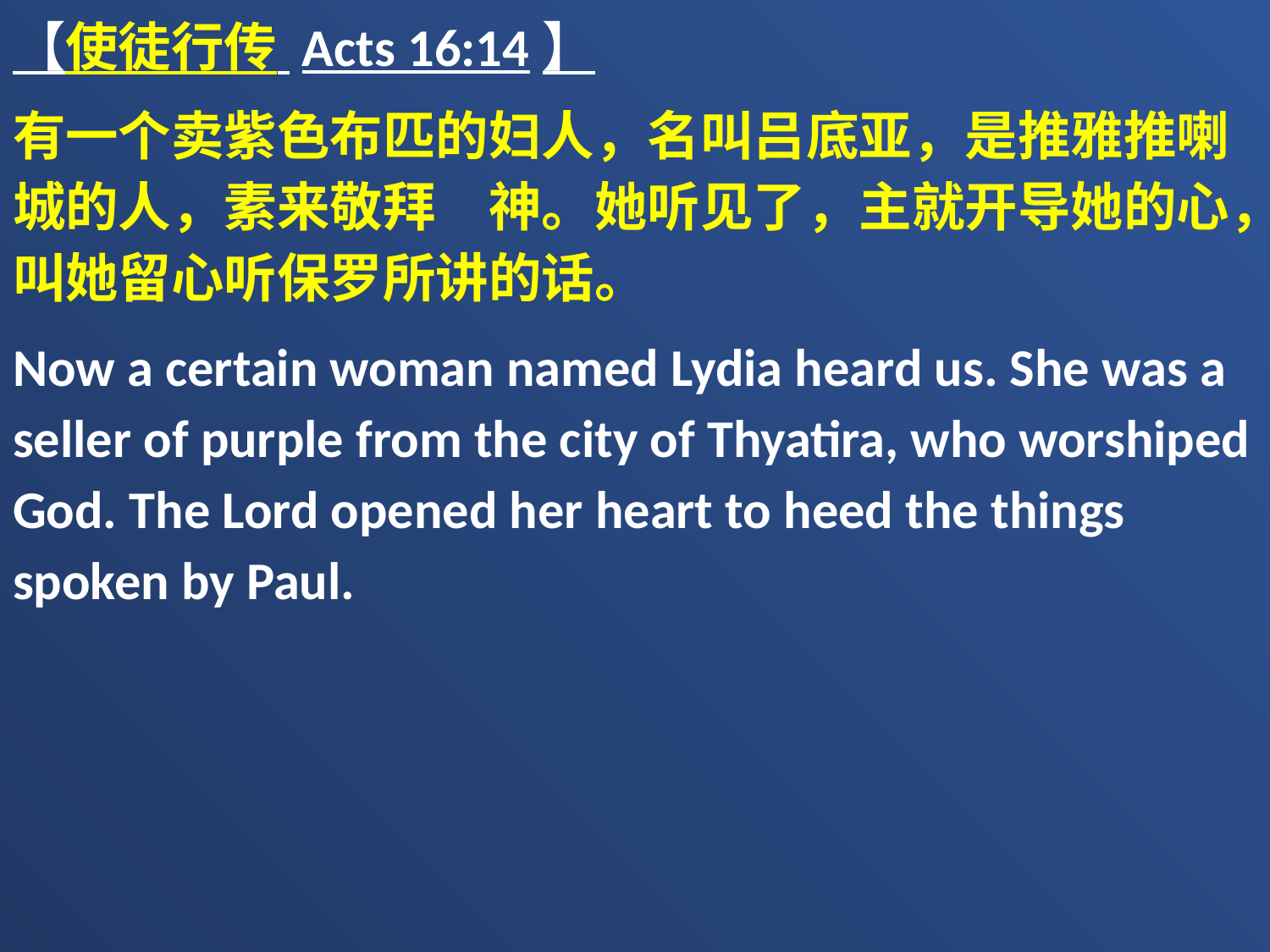

【使徒行传 Acts 16:14】
有一个卖紫色布匹的妇人，名叫吕底亚，是推雅推喇城的人，素来敬拜　神。她听见了，主就开导她的心，叫她留心听保罗所讲的话。
Now a certain woman named Lydia heard us. She was a seller of purple from the city of Thyatira, who worshiped God. The Lord opened her heart to heed the things spoken by Paul.